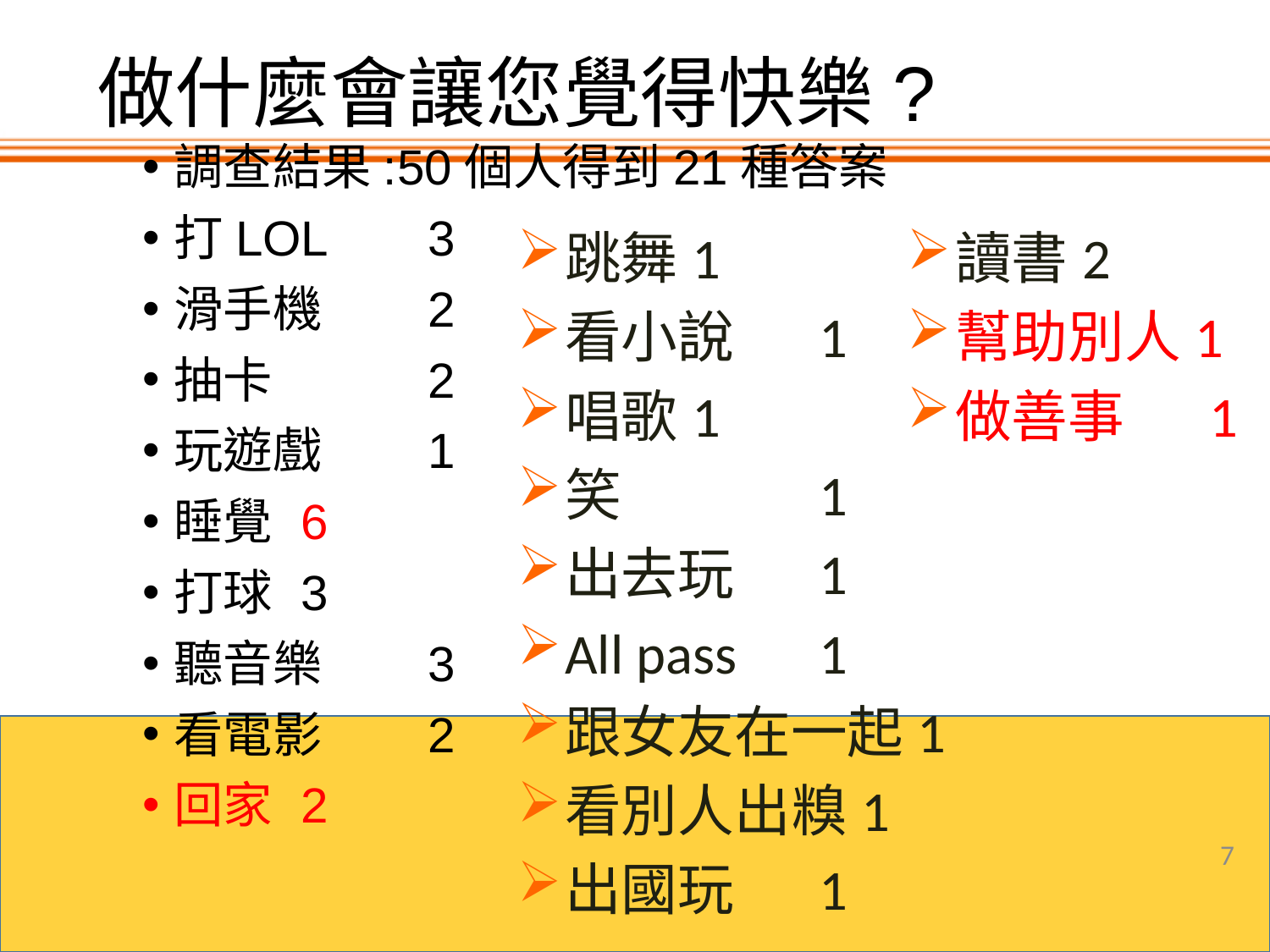

# 做什麼會讓您覺得快樂?
調查結果:50個人得到21種答案
打LOL  	3
滑手機 	2
抽卡   	2
玩遊戲	1
睡覺	6
打球 	3
聽音樂	3
看電影	2
回家	2

跳舞	1
看小說	1
唱歌	1
笑		1
出去玩	1
All pass	1
跟女友在一起1
看別人出糗1
出國玩	1

讀書	2
幫助別人1
做善事	1

7